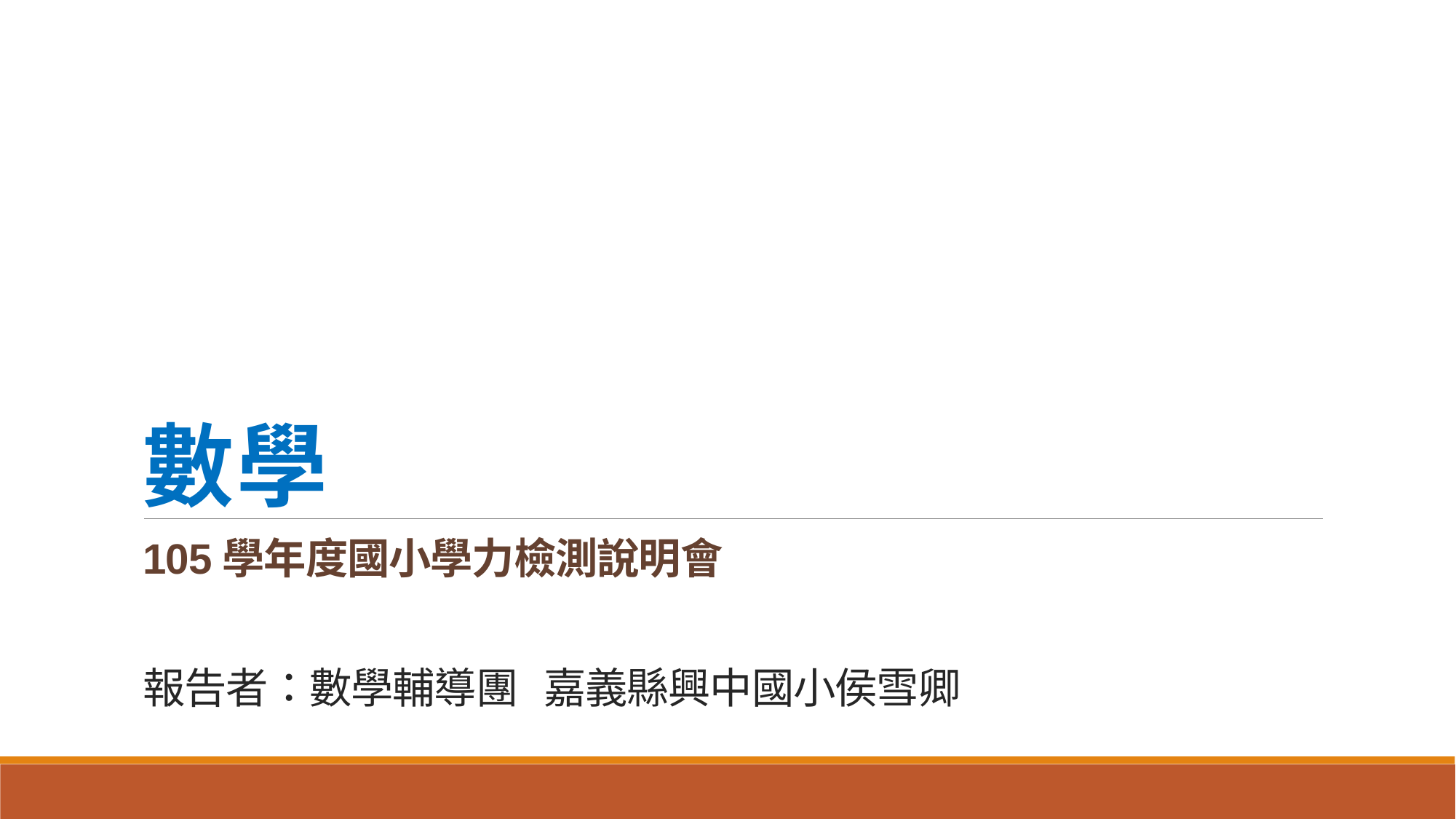

數學
105學年度國小學力檢測說明會

報告者：數學輔導團   嘉義縣興中國小侯雪卿